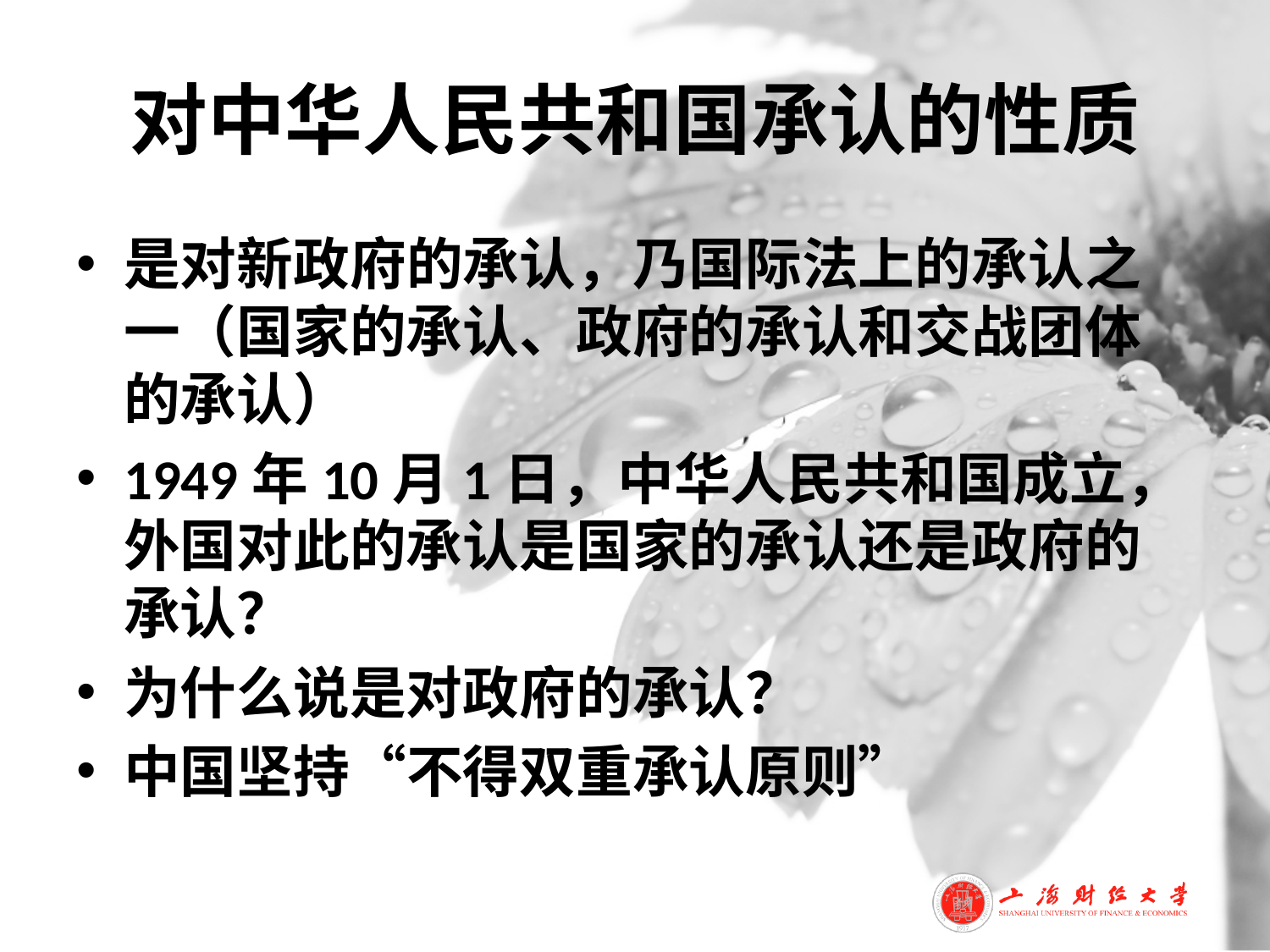

# 对中华人民共和国承认的性质
是对新政府的承认，乃国际法上的承认之一（国家的承认、政府的承认和交战团体的承认）
1949年10月1日，中华人民共和国成立，外国对此的承认是国家的承认还是政府的承认？
为什么说是对政府的承认？
中国坚持“不得双重承认原则”